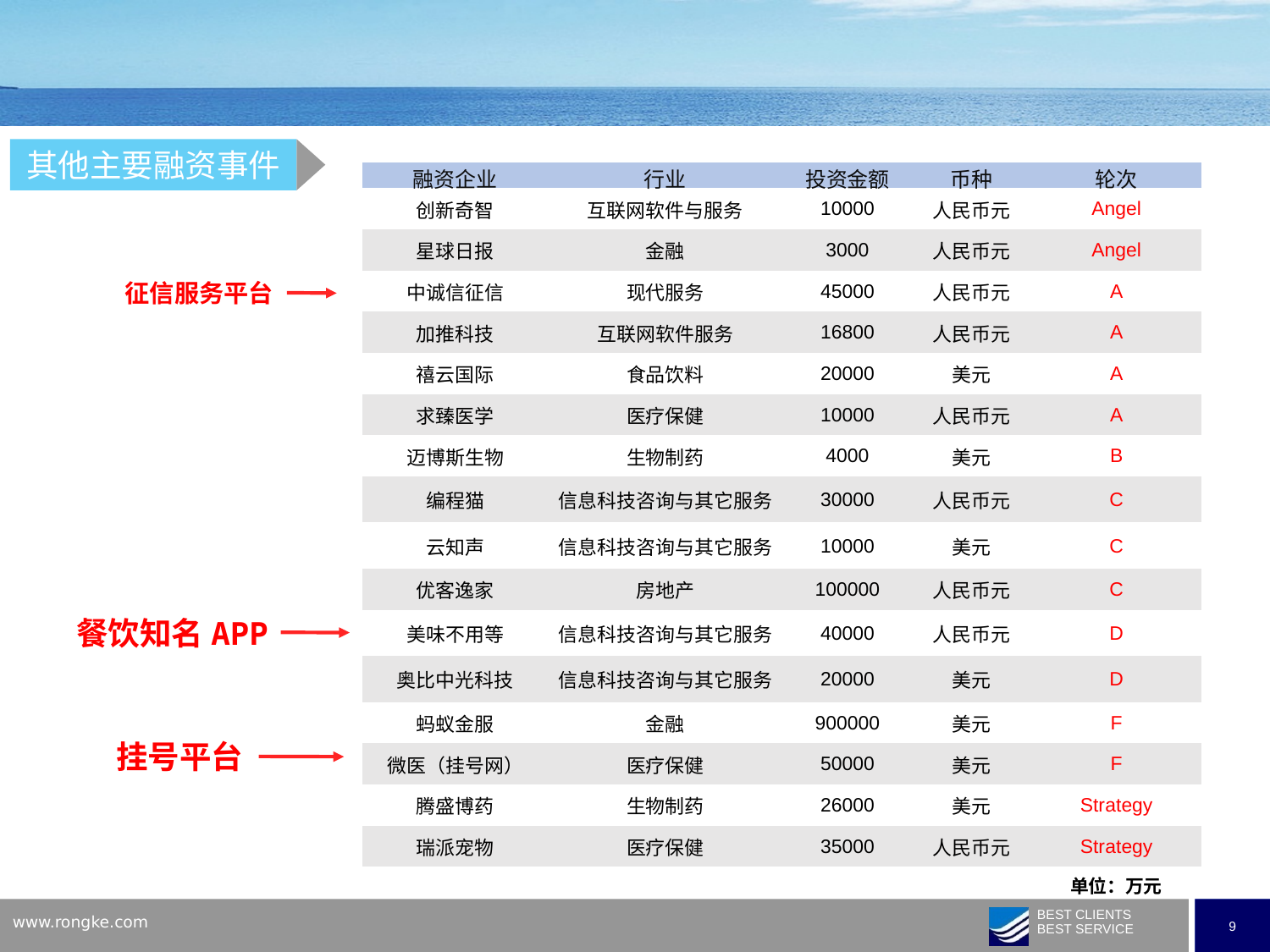

其他主要融资事件

| 融资企业 | 行业 | 投资金额 | 币种 | 轮次 |
| --- | --- | --- | --- | --- |
| 创新奇智 | 互联网软件与服务 | 10000 | 人民币元 | Angel |
| 星球日报 | 金融 | 3000 | 人民币元 | Angel |
| 中诚信征信 | 现代服务 | 45000 | 人民币元 | A |
| 加推科技 | 互联网软件服务 | 16800 | 人民币元 | A |
| 禧云国际 | 食品饮料 | 20000 | 美元 | A |
| 求臻医学 | 医疗保健 | 10000 | 人民币元 | A |
| 迈博斯生物 | 生物制药 | 4000 | 美元 | B |
| 编程猫 | 信息科技咨询与其它服务 | 30000 | 人民币元 | C |
| 云知声 | 信息科技咨询与其它服务 | 10000 | 美元 | C |
| 优客逸家 | 房地产 | 100000 | 人民币元 | C |
| 美味不用等 | 信息科技咨询与其它服务 | 40000 | 人民币元 | D |
| 奥比中光科技 | 信息科技咨询与其它服务 | 20000 | 美元 | D |
| 蚂蚁金服 | 金融 | 900000 | 美元 | F |
| 微医（挂号网） | 医疗保健 | 50000 | 美元 | F |
| 腾盛博药 | 生物制药 | 26000 | 美元 | Strategy |
| 瑞派宠物 | 医疗保健 | 35000 | 人民币元 | Strategy |
|  |  |  |  | 单位：万元 |
征信服务平台
餐饮知名APP
挂号平台